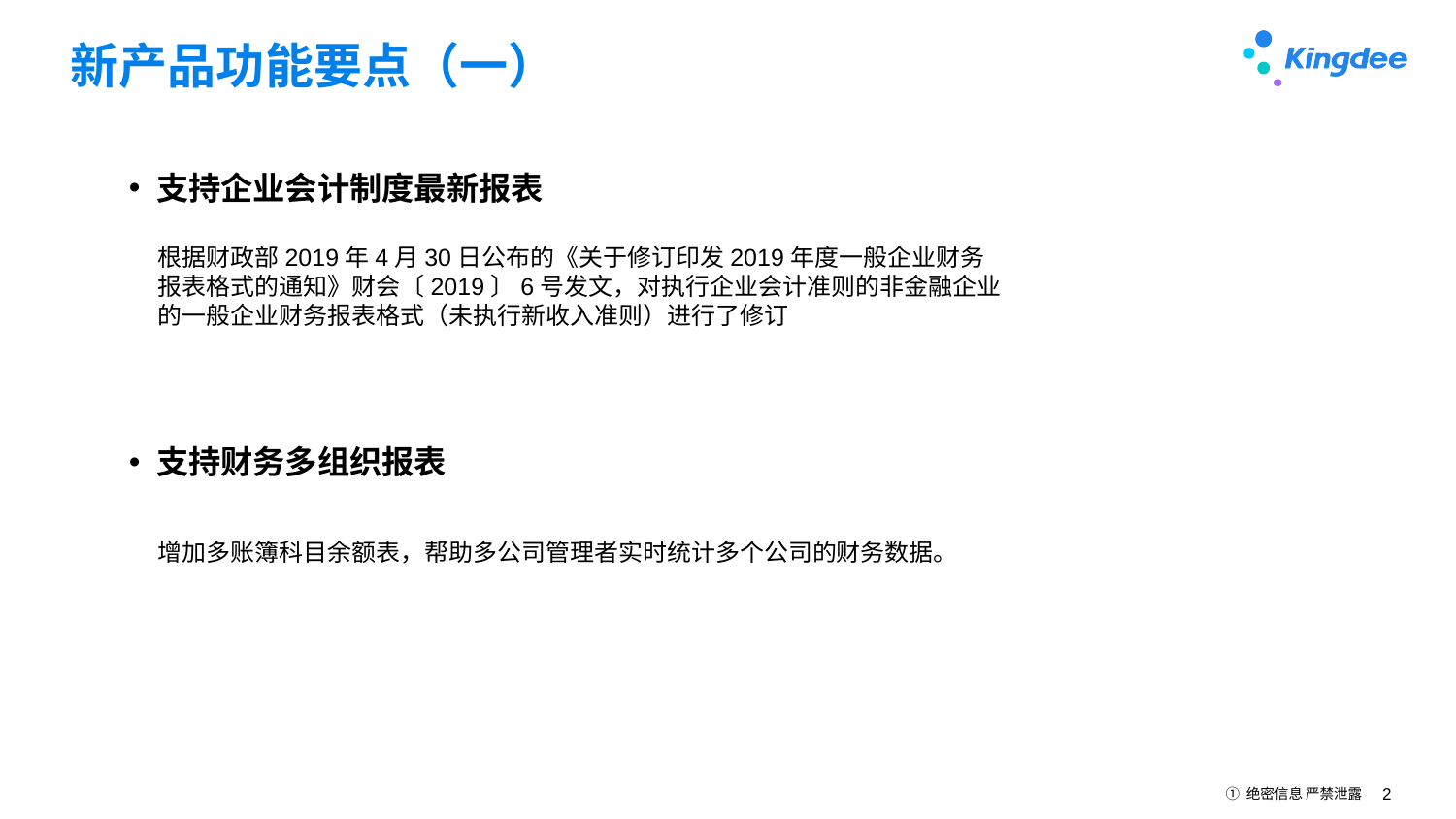

# 新产品功能要点（一）
支持企业会计制度最新报表
根据财政部2019年4月30日公布的《关于修订印发2019年度一般企业财务报表格式的通知》财会〔2019〕6号发文，对执行企业会计准则的非金融企业的一般企业财务报表格式（未执行新收入准则）进行了修订
支持财务多组织报表
增加多账簿科目余额表，帮助多公司管理者实时统计多个公司的财务数据。